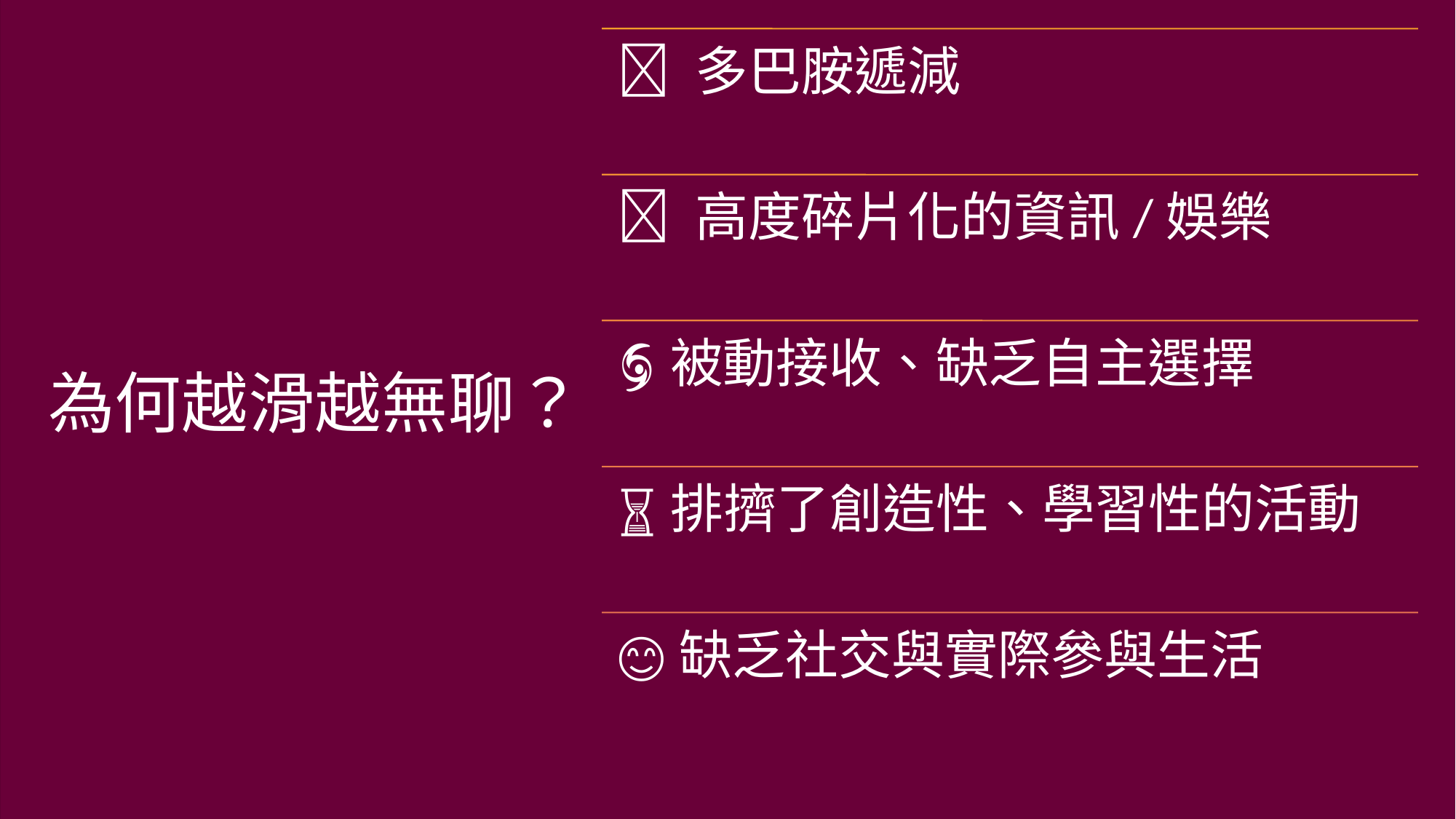

🧪 多巴胺遞減
🧱 高度碎片化的資訊/娛樂
🌀被動接收、缺乏自主選擇
⏳排擠了創造性、學習性的活動
😊缺乏社交與實際參與生活
# 為何越滑越無聊？